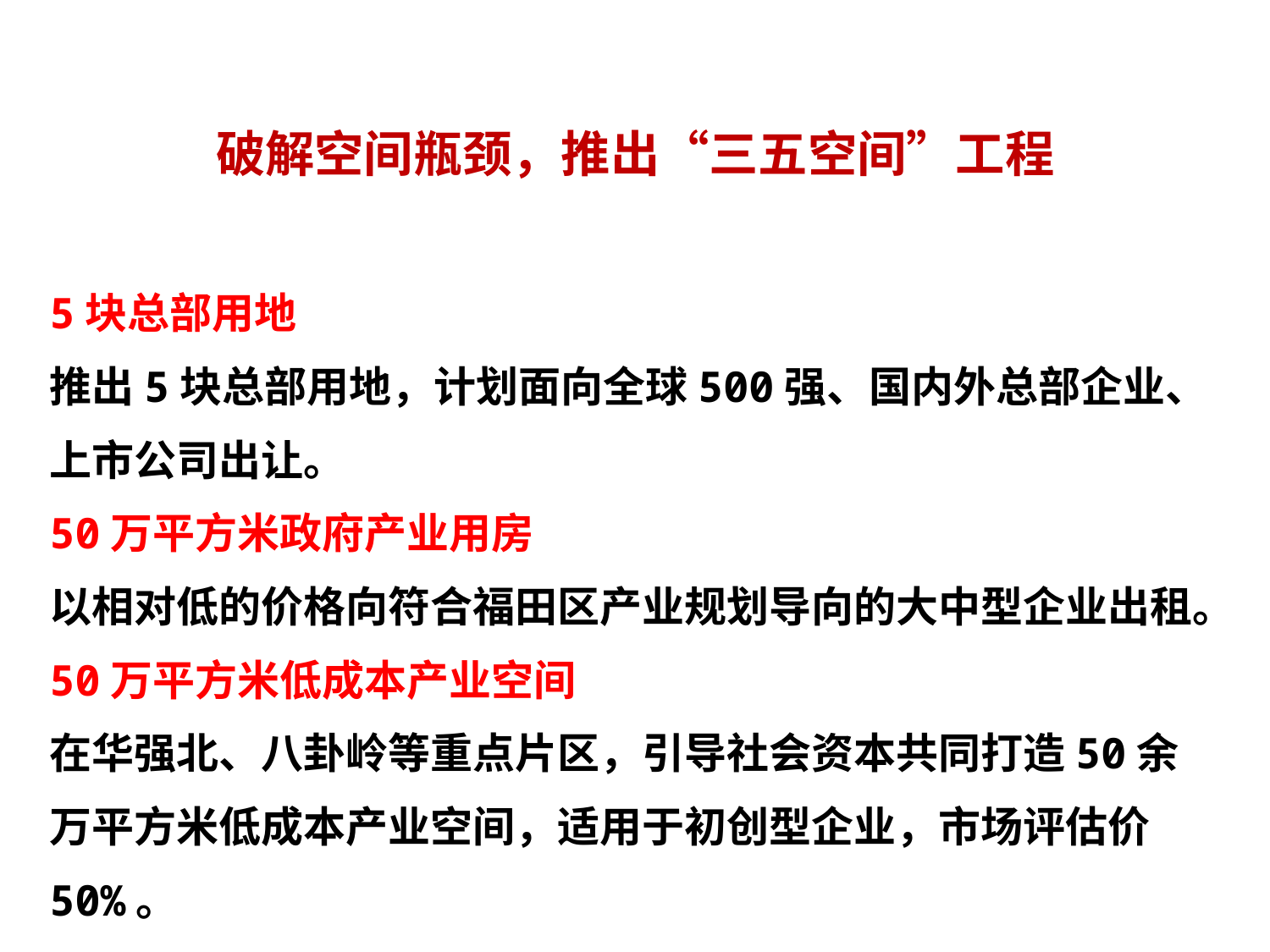

破解空间瓶颈，推出“三五空间”工程

5块总部用地
推出5块总部用地，计划面向全球500强、国内外总部企业、上市公司出让。
50万平方米政府产业用房
以相对低的价格向符合福田区产业规划导向的大中型企业出租。
50万平方米低成本产业空间
在华强北、八卦岭等重点片区，引导社会资本共同打造50余万平方米低成本产业空间，适用于初创型企业，市场评估价50%。